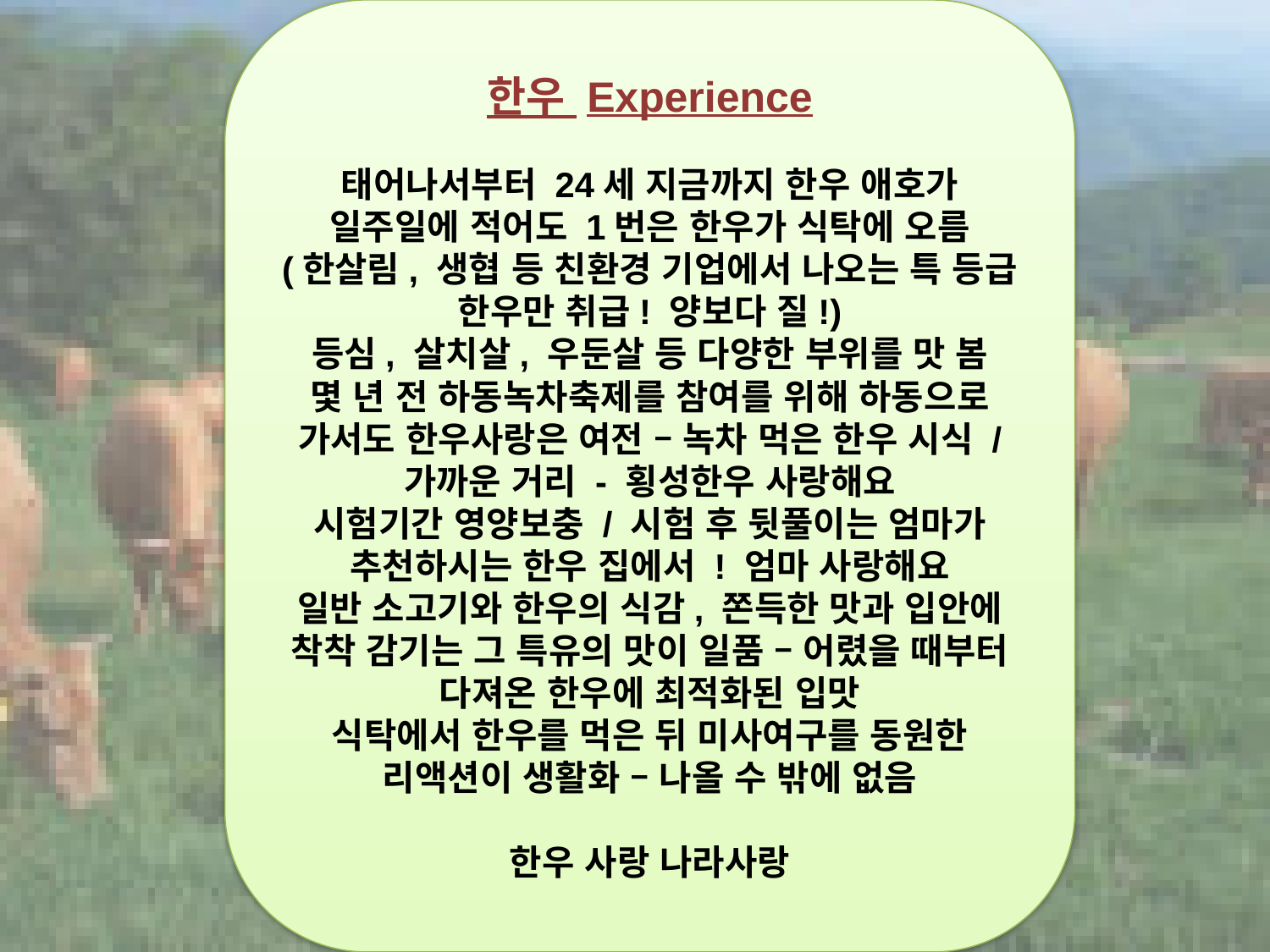

한우 Experience

태어나서부터 24세 지금까지 한우 애호가
일주일에 적어도 1번은 한우가 식탁에 오름
(한살림, 생협 등 친환경 기업에서 나오는 특 등급 한우만 취급! 양보다 질!)
등심, 살치살, 우둔살 등 다양한 부위를 맛 봄
몇 년 전 하동녹차축제를 참여를 위해 하동으로 가서도 한우사랑은 여전 – 녹차 먹은 한우 시식 / 가까운 거리 - 횡성한우 사랑해요
시험기간 영양보충 / 시험 후 뒷풀이는 엄마가 추천하시는 한우 집에서 ! 엄마 사랑해요
일반 소고기와 한우의 식감, 쫀득한 맛과 입안에 착착 감기는 그 특유의 맛이 일품 – 어렸을 때부터 다져온 한우에 최적화된 입맛
식탁에서 한우를 먹은 뒤 미사여구를 동원한 리액션이 생활화 – 나올 수 밖에 없음

한우 사랑 나라사랑